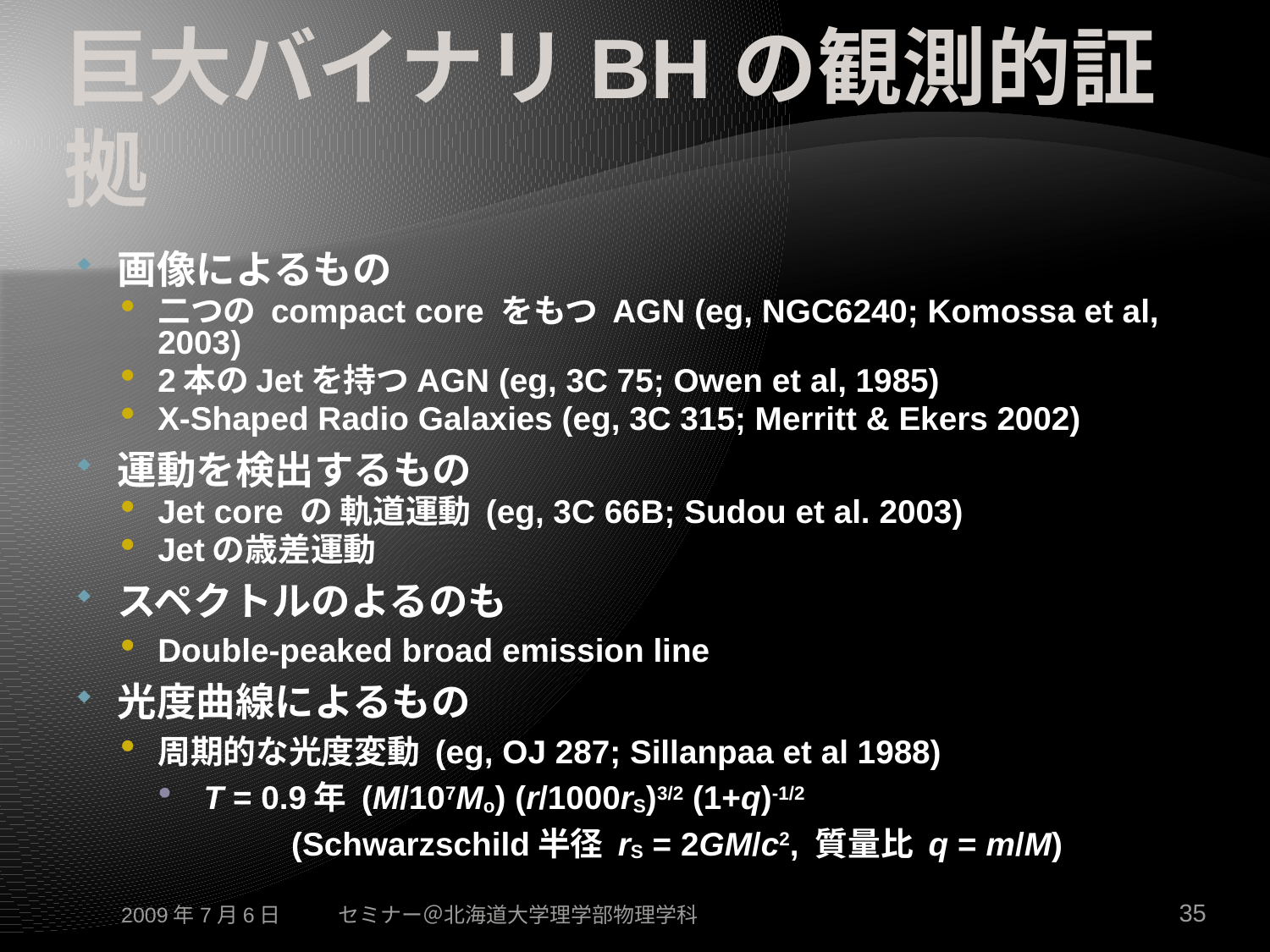

# 巨大バイナリBHの観測的証拠
画像によるもの
二つの compact core をもつ AGN (eg, NGC6240; Komossa et al, 2003)
2本のJetを持つAGN (eg, 3C 75; Owen et al, 1985)
X-Shaped Radio Galaxies (eg, 3C 315; Merritt & Ekers 2002)
運動を検出するもの
Jet core の 軌道運動 (eg, 3C 66B; Sudou et al. 2003)
Jetの歳差運動
スペクトルのよるのも
Double-peaked broad emission line
光度曲線によるもの
周期的な光度変動 (eg, OJ 287; Sillanpaa et al 1988)
 T = 0.9年 (M/107Mo) (r/1000rS)3/2 (1+q)-1/2
(Schwarzschild半径 rS = 2GM/c2, 質量比 q = m/M)

2009年7月6日
セミナー＠北海道大学理学部物理学科
35